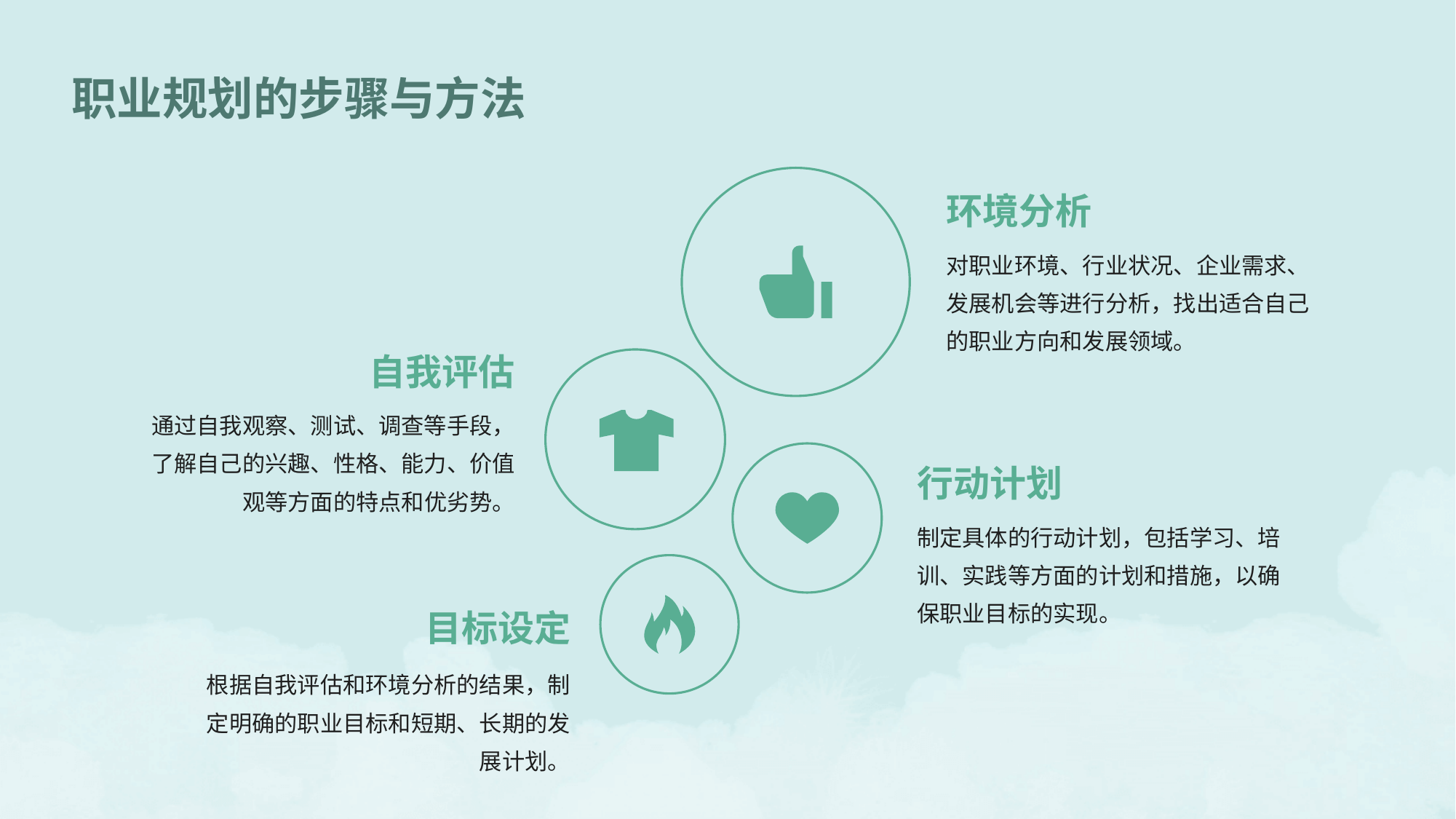

职业规划的步骤与方法

环境分析
对职业环境、行业状况、企业需求、发展机会等进行分析，找出适合自己的职业方向和发展领域。

自我评估

通过自我观察、测试、调查等手段，了解自己的兴趣、性格、能力、价值观等方面的特点和优劣势。

行动计划

制定具体的行动计划，包括学习、培训、实践等方面的计划和措施，以确保职业目标的实现。

目标设定

根据自我评估和环境分析的结果，制定明确的职业目标和短期、长期的发展计划。